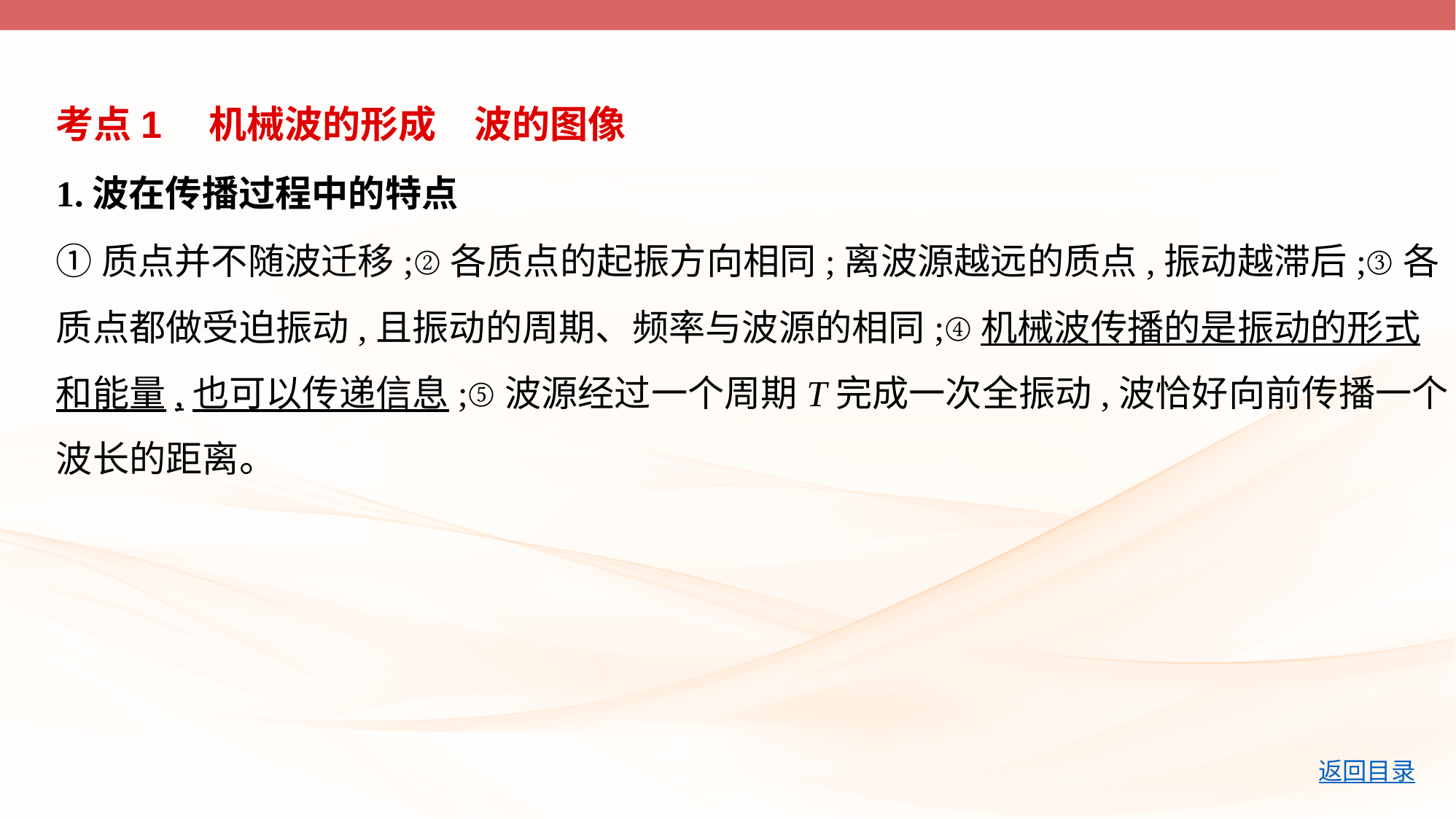

考点1　机械波的形成　波的图像
1.波在传播过程中的特点
①质点并不随波迁移;②各质点的起振方向相同;离波源越远的质点,振动越滞后;③各
质点都做受迫振动,且振动的周期、频率与波源的相同;④机械波传播的是振动的形式
和能量,也可以传递信息;⑤波源经过一个周期T完成一次全振动,波恰好向前传播一个
波长的距离。